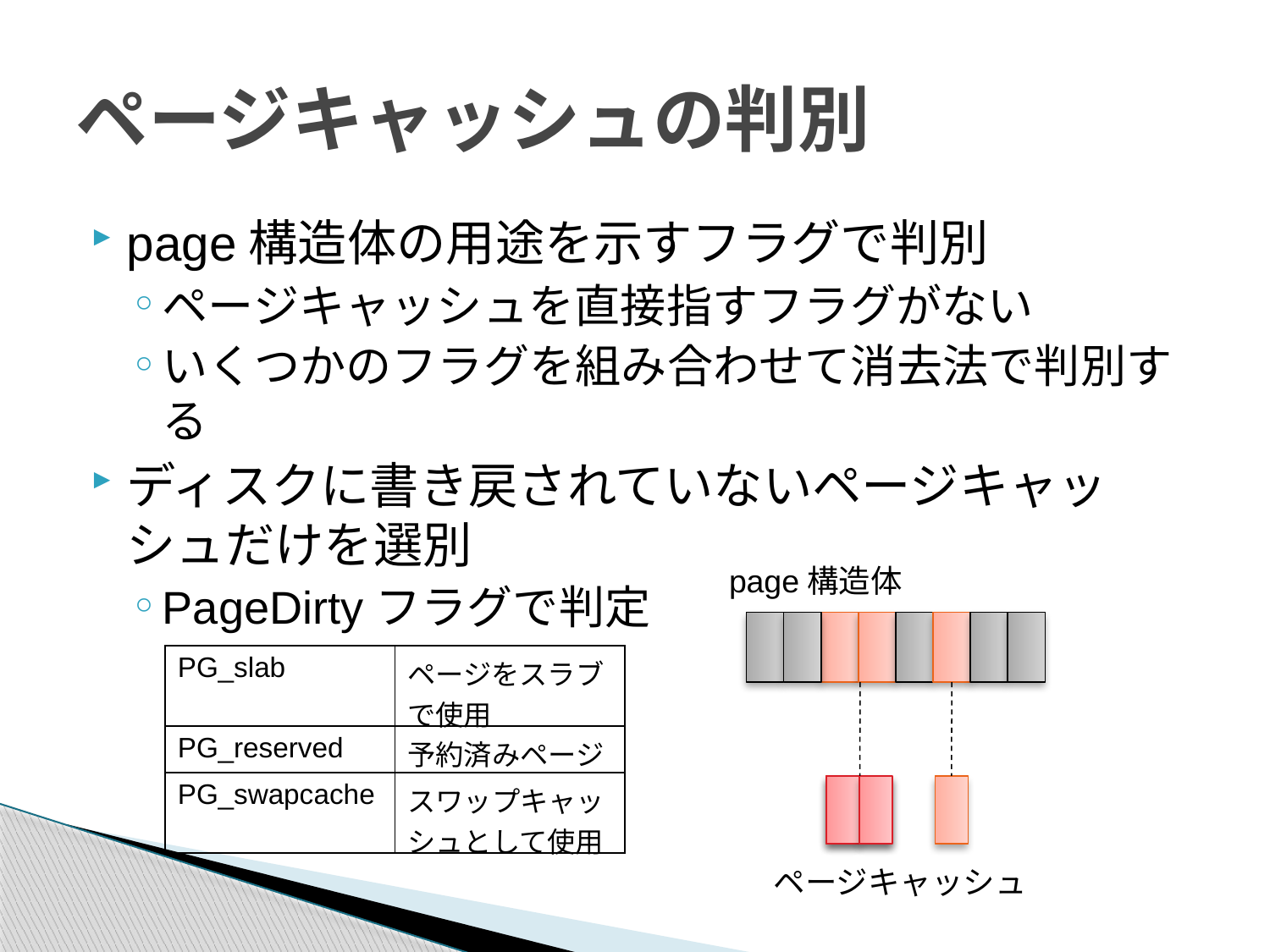

# ページキャッシュの判別
page構造体の用途を示すフラグで判別
ページキャッシュを直接指すフラグがない
いくつかのフラグを組み合わせて消去法で判別する
ディスクに書き戻されていないページキャッシュだけを選別
PageDirtyフラグで判定
page構造体

| PG\_slab | ページをスラブで使用 |
| --- | --- |
| PG\_reserved | 予約済みページ |
| PG\_swapcache | スワップキャッシュとして使用 |
ページキャッシュ